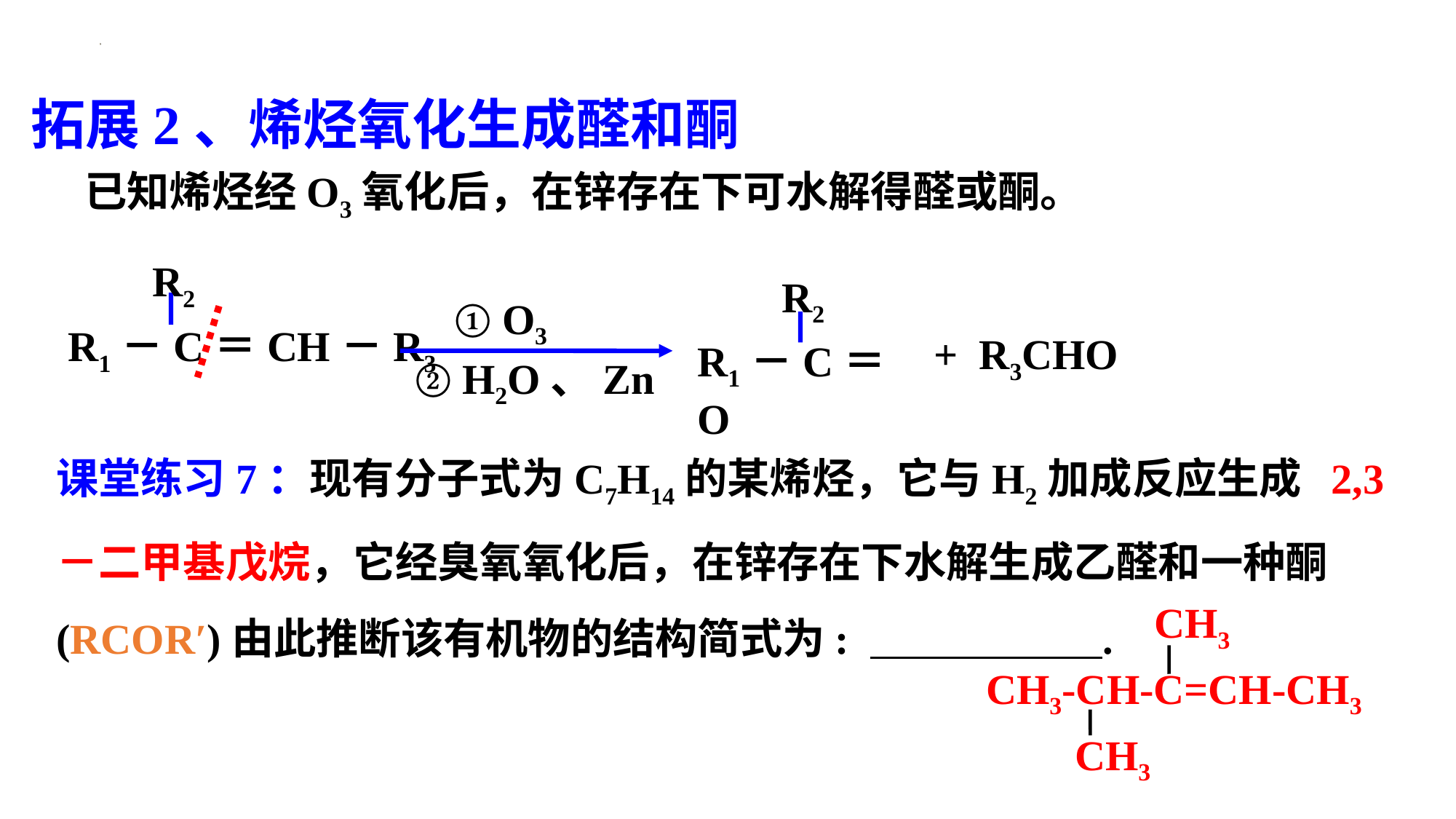

拓展2、烯烃氧化生成醛和酮
已知烯烃经O3氧化后，在锌存在下可水解得醛或酮。
R2

R1－C＝CH－R3
R2

R1－C＝O
① O3
② H2O、Zn

 +  R3CHO
课堂练习7：现有分子式为C7H14的某烯烃，它与H2加成反应生成  2,3－二甲基戊烷，它经臭氧氧化后，在锌存在下水解生成乙醛和一种酮(RCOR′)由此推断该有机物的结构简式为:                        .

CH3-CH-C=CH-CH3

CH3
CH3